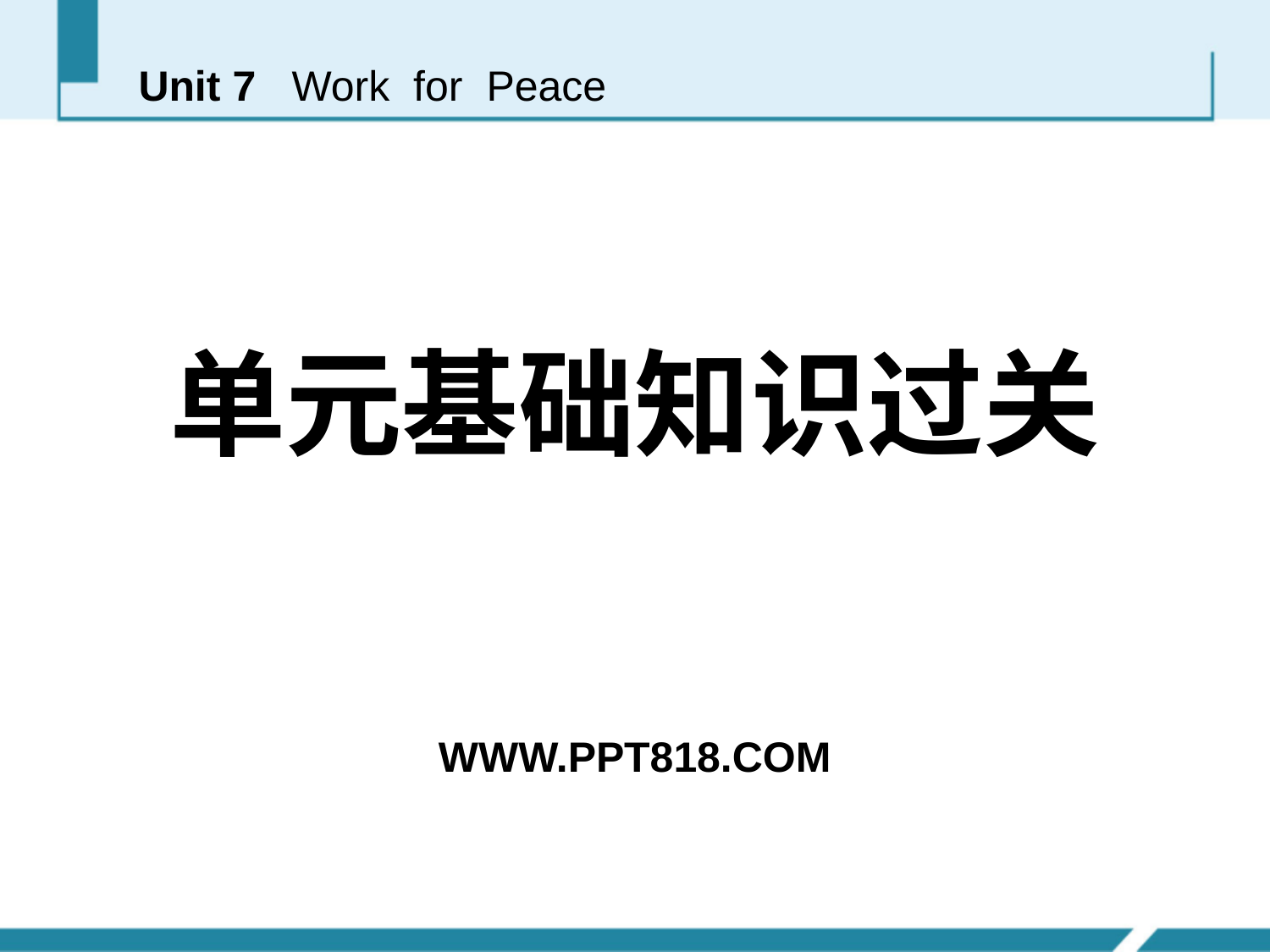

Unit 7   Work  for  Peace
单元基础知识过关
WWW.PPT818.COM